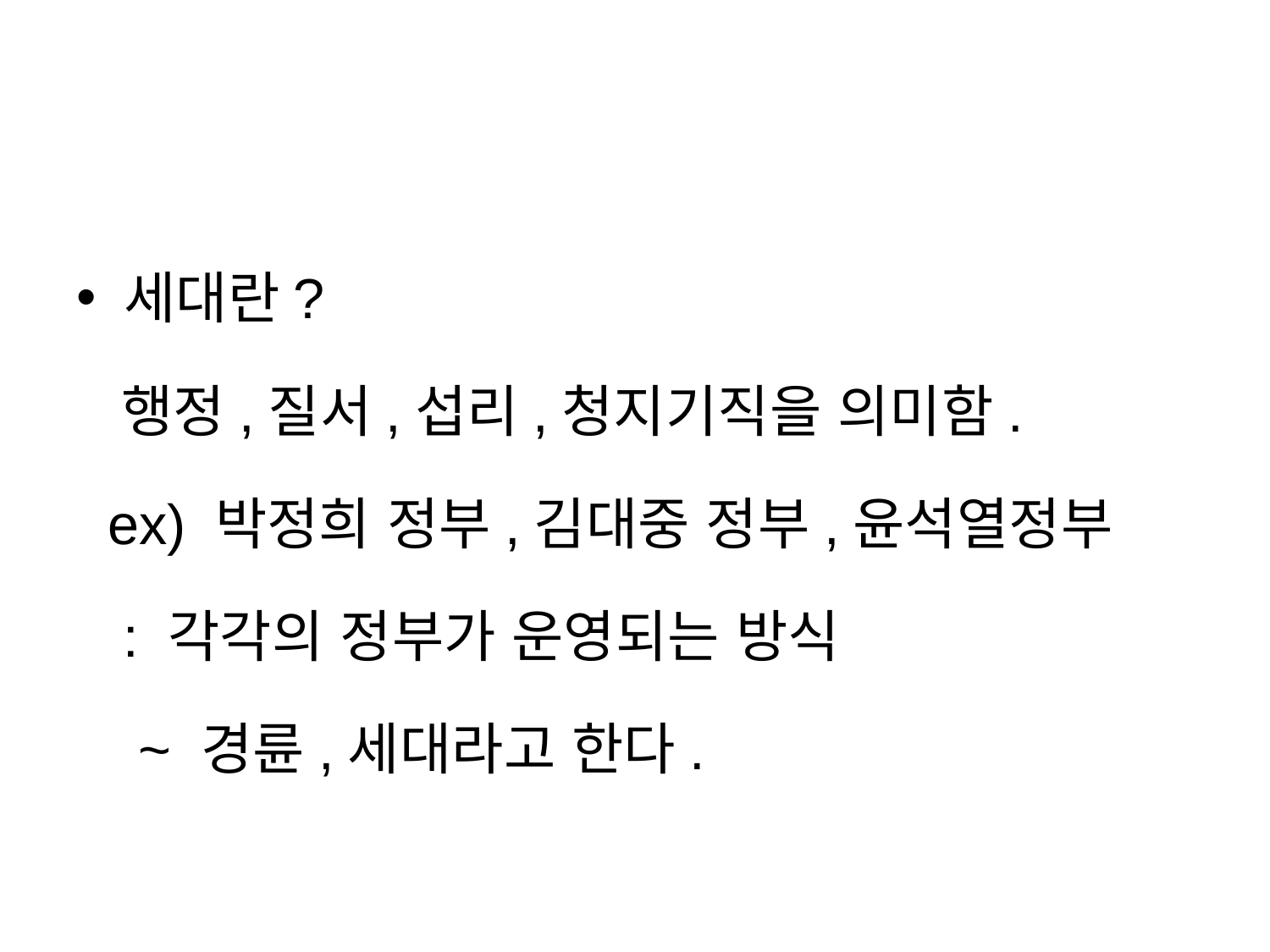

세대란?
  행정,질서,섭리,청지기직을 의미함.
  ex) 박정희 정부,김대중 정부,윤석열정부
   : 각각의 정부가 운영되는 방식
    ~ 경륜,세대라고 한다.